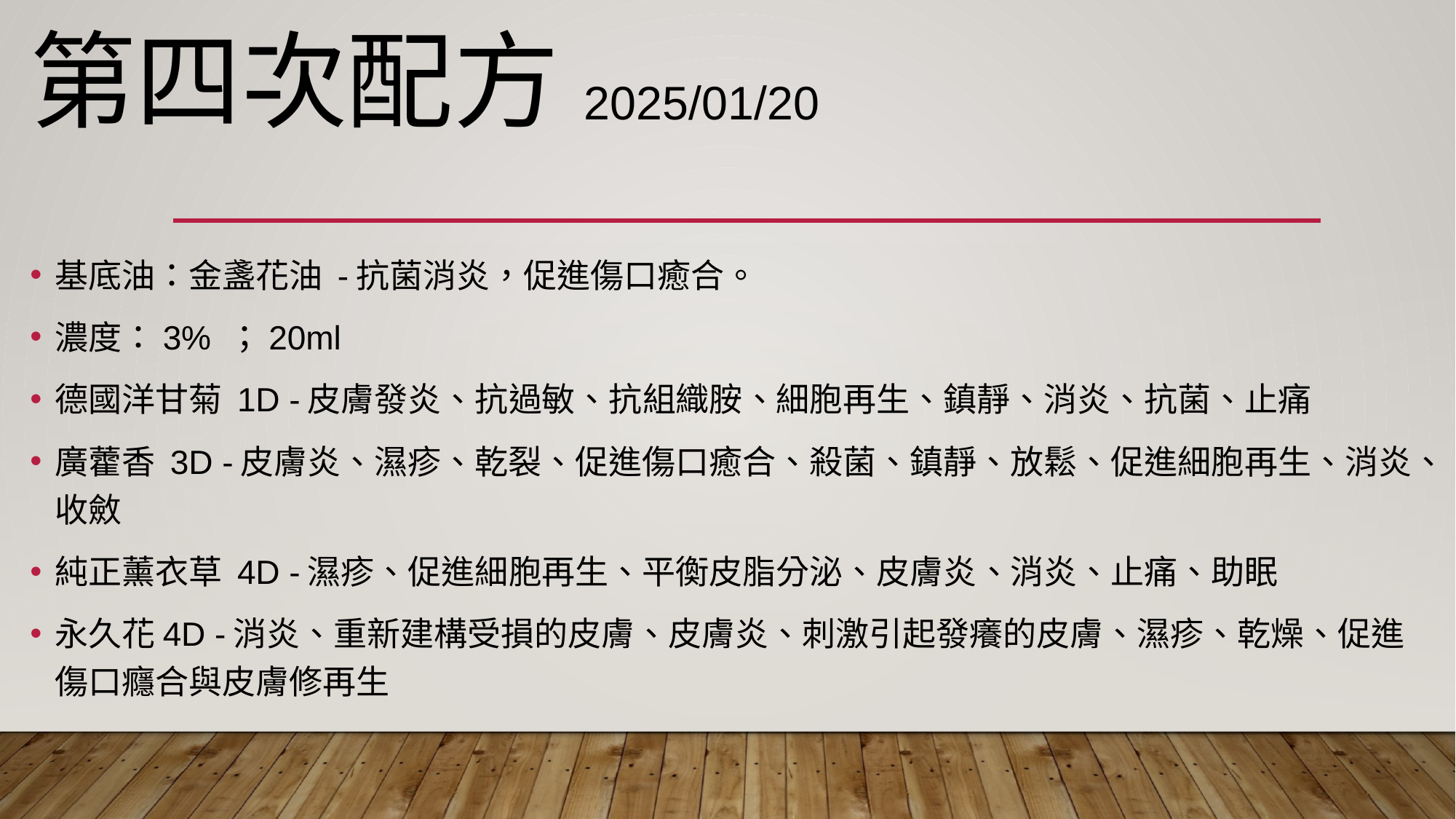

# 第四次配方2025/01/20
基底油：金盞花油 -抗菌消炎，促進傷口癒合。
濃度：3% ；20ml
德國洋甘菊 1D -皮膚發炎、抗過敏、抗組織胺、細胞再生、鎮靜、消炎、抗菌、止痛
廣藿香 3D -皮膚炎、濕疹、乾裂、促進傷口癒合、殺菌、鎮靜、放鬆、促進細胞再生、消炎、收斂
純正薰衣草 4D -濕疹、促進細胞再生、平𧗽皮脂分泌、皮膚炎、消炎、止痛、助眠
永久花4D -消炎、重新建構受損的皮膚、皮膚炎、刺激引起發癢的皮膚、濕疹、乾燥、促進傷口癮合與皮膚修再生